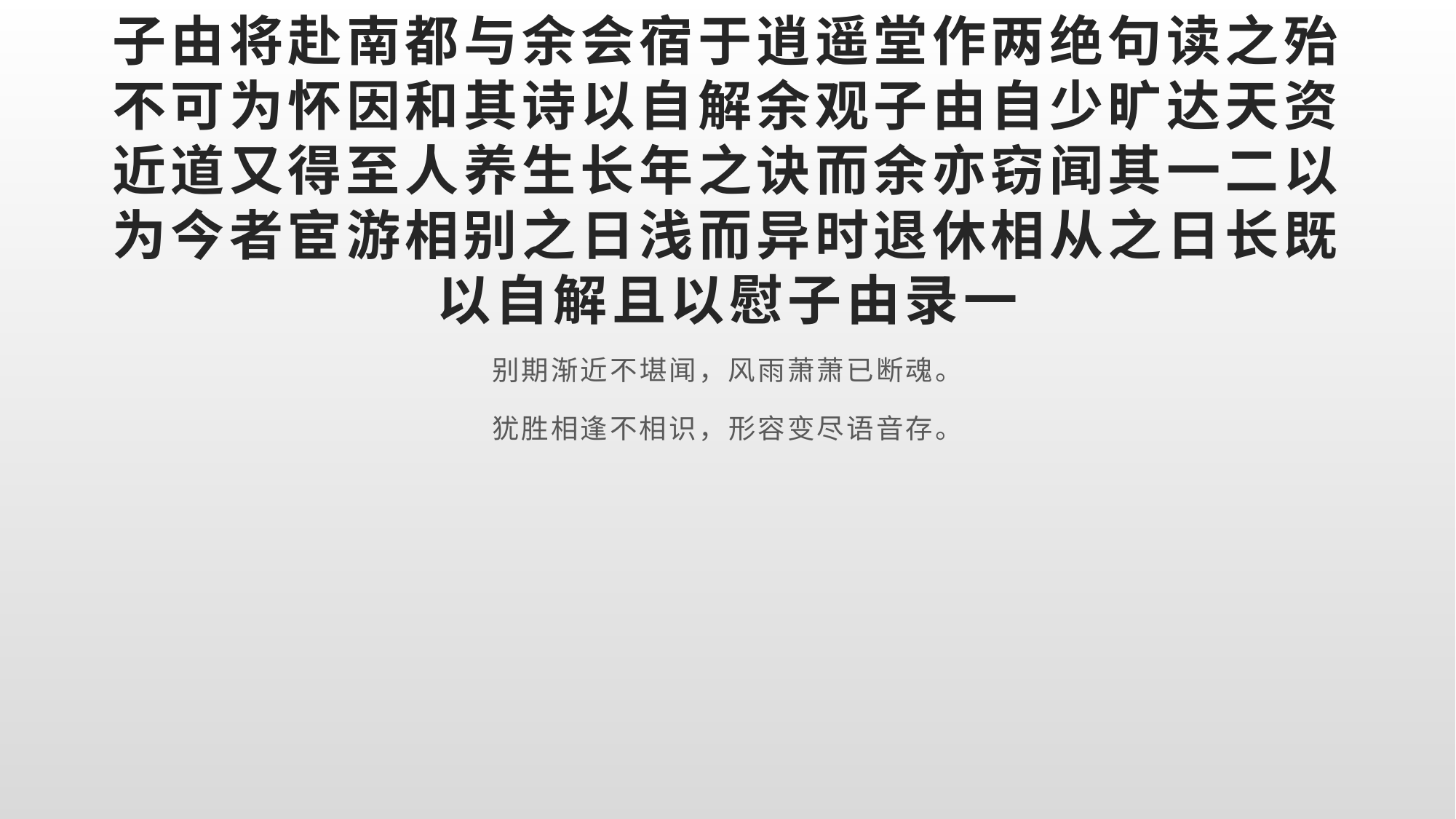

# 子由将赴南都与余会宿于逍遥堂作两绝句读之殆不可为怀因和其诗以自解余观子由自少旷达天资近道又得至人养生长年之诀而余亦窃闻其一二以为今者宦游相别之日浅而异时退休相从之日长既以自解且以慰子由录一
别期渐近不堪闻，风雨萧萧已断魂。
犹胜相逢不相识，形容变尽语音存。